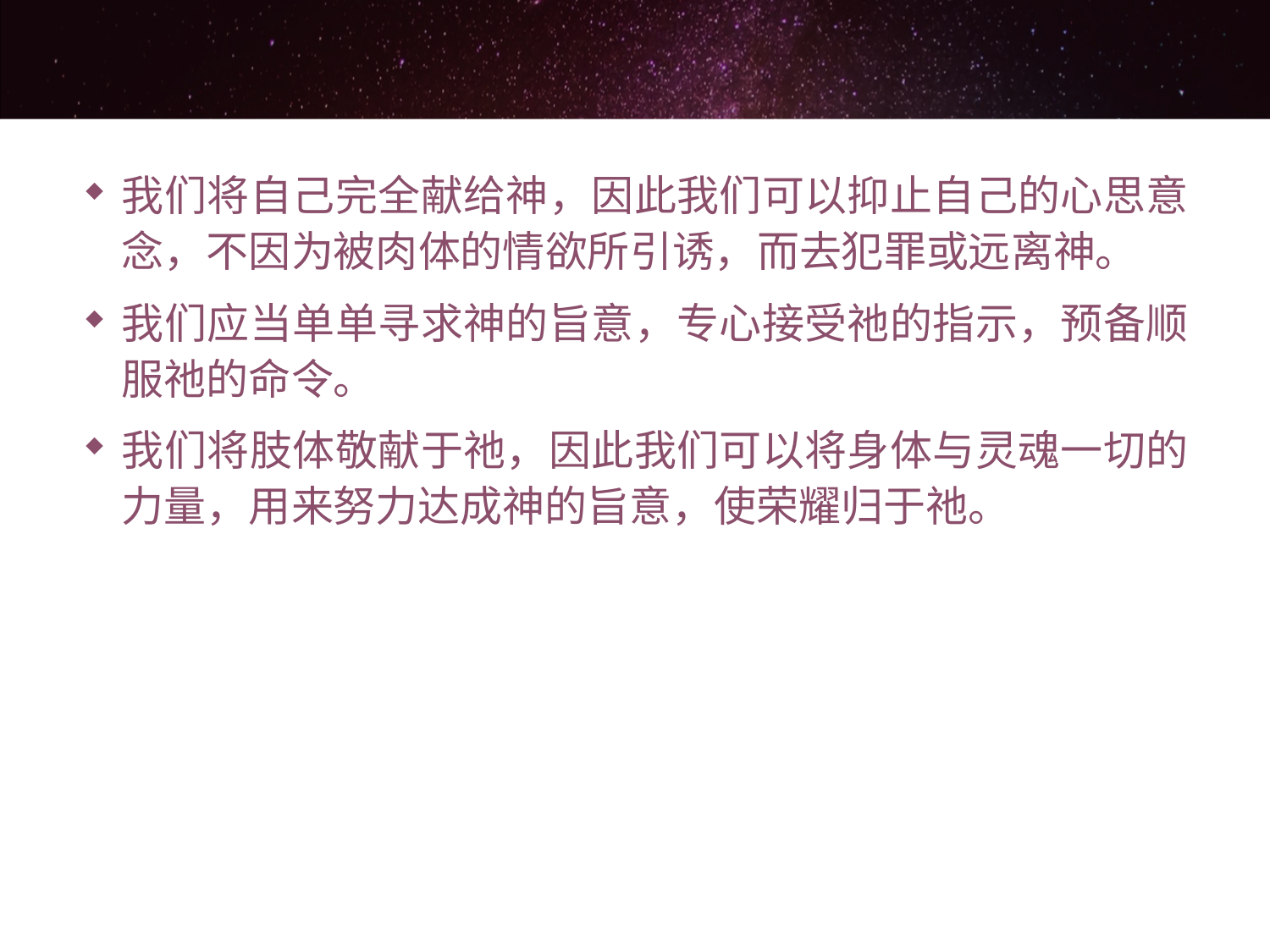

#
我们将自己完全献给神，因此我们可以抑止自己的心思意念，不因为被肉体的情欲所引诱，而去犯罪或远离神。
我们应当单单寻求神的旨意，专心接受祂的指示，预备顺服祂的命令。
我们将肢体敬献于祂，因此我们可以将身体与灵魂一切的力量，用来努力达成神的旨意，使荣耀归于祂。